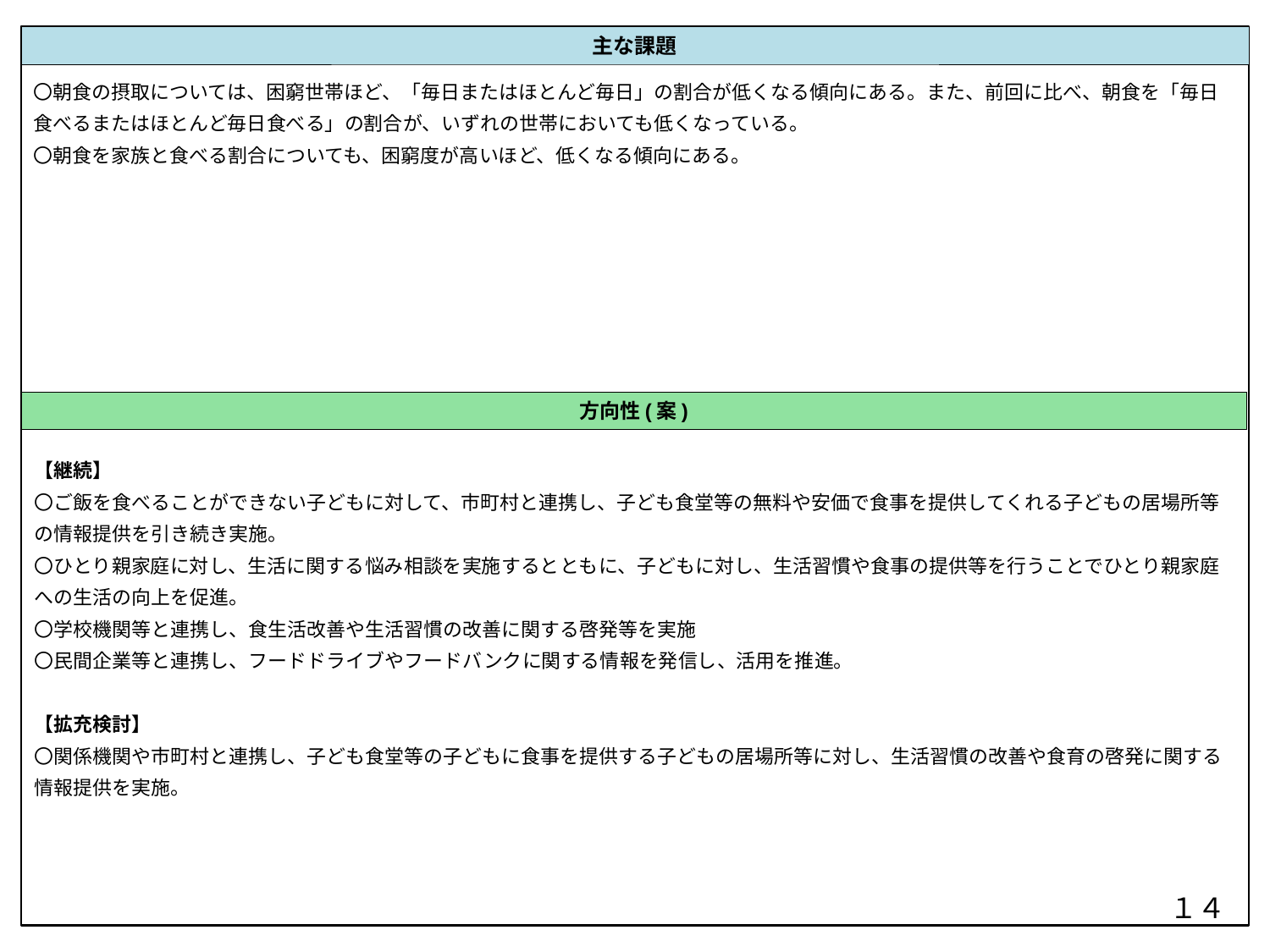

主な課題
〇朝食の摂取については、困窮世帯ほど、「毎日またはほとんど毎日」の割合が低くなる傾向にある。また、前回に比べ、朝食を「毎日食べるまたはほとんど毎日食べる」の割合が、いずれの世帯においても低くなっている。
〇朝食を家族と食べる割合についても、困窮度が高いほど、低くなる傾向にある。

方向性(案)
【継続】
〇ご飯を食べることができない子どもに対して、市町村と連携し、子ども食堂等の無料や安価で食事を提供してくれる子どもの居場所等の情報提供を引き続き実施。
〇ひとり親家庭に対し、生活に関する悩み相談を実施するとともに、子どもに対し、生活習慣や食事の提供等を行うことでひとり親家庭への生活の向上を促進。
〇学校機関等と連携し、食生活改善や生活習慣の改善に関する啓発等を実施
〇民間企業等と連携し、フードドライブやフードバンクに関する情報を発信し、活用を推進。

【拡充検討】
〇関係機関や市町村と連携し、子ども食堂等の子どもに食事を提供する子どもの居場所等に対し、生活習慣の改善や食育の啓発に関する情報提供を実施。
１４